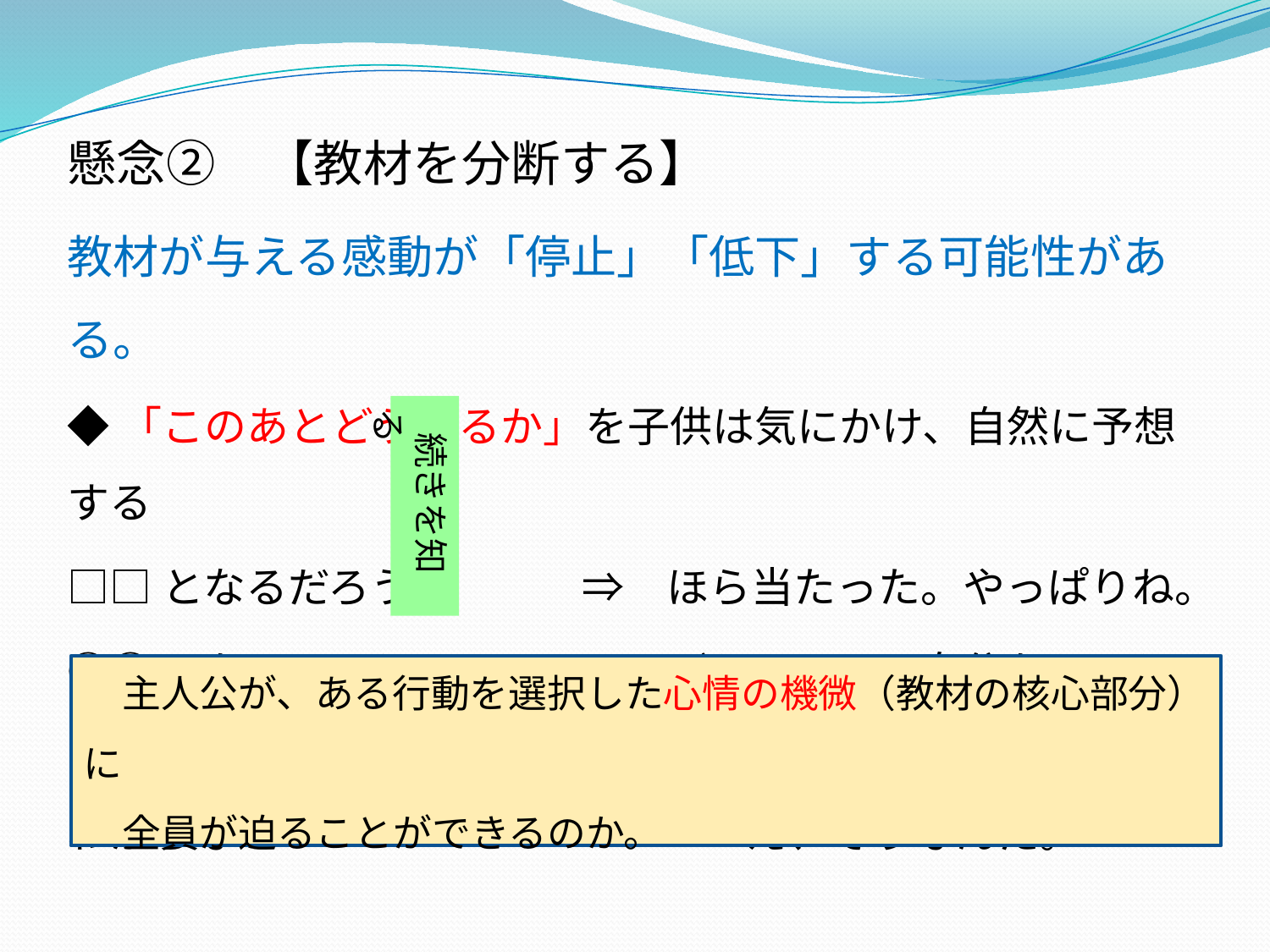

懸念②　【教材を分断する】
教材が与える感動が「停止」「低下」する可能性がある。
◆「このあとどうなるか」を子供は気にかけ、自然に予想する
□□となるだろう　　　　⇒　ほら当たった。やっぱりね。
○○となるだろう　　　　⇒　どうして？　自分ならそうしない。
わからない　　　　　　　　⇒　へえ、そうなんだ。

  続きを知る
　主人公が、ある行動を選択した心情の機微（教材の核心部分）に
　全員が迫ることができるのか。